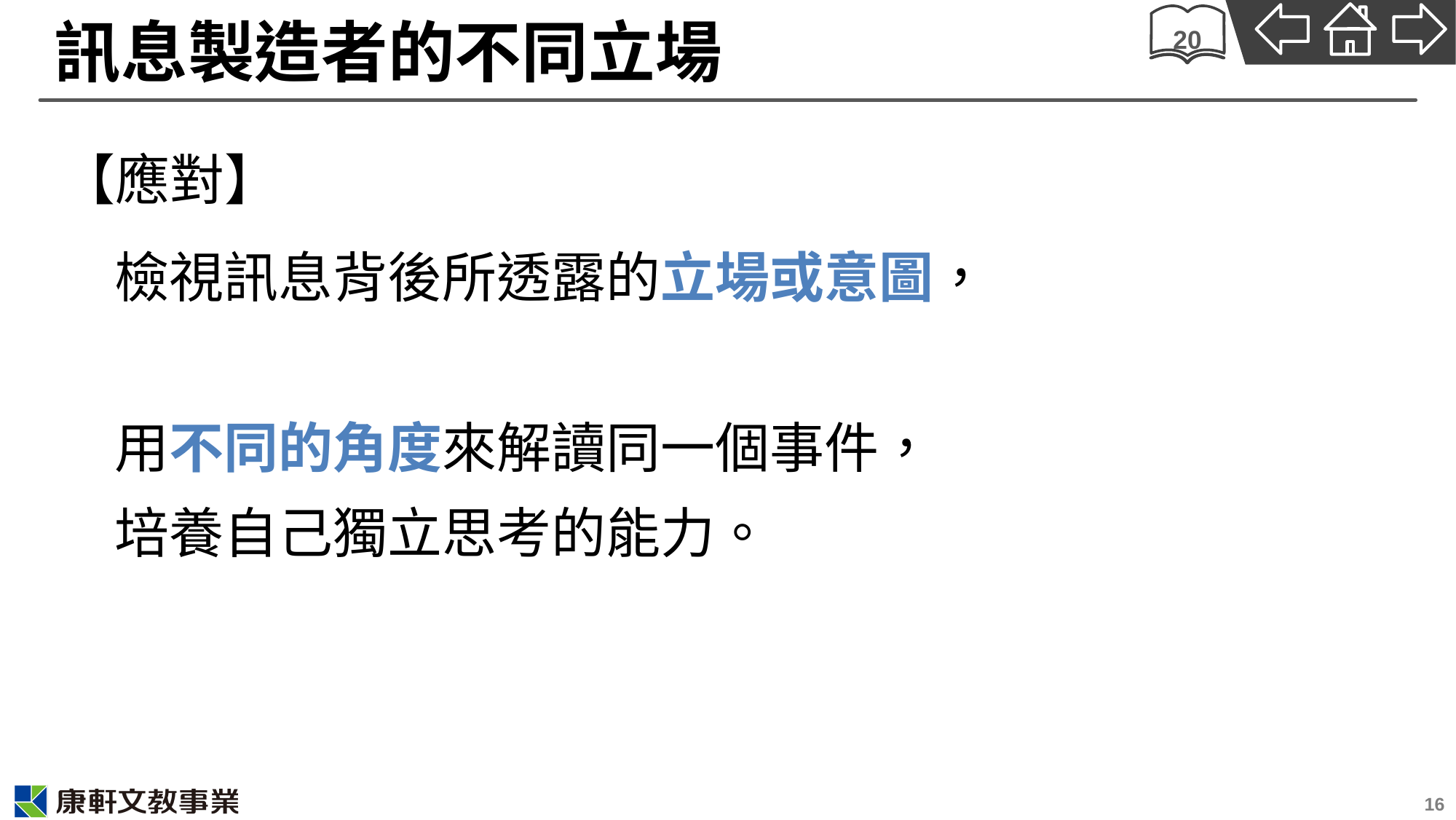

# 訊息製造者的不同立場
20
【應對】
檢視訊息背後所透露的立場或意圖，
用不同的角度來解讀同一個事件，
培養自己獨立思考的能力。
16